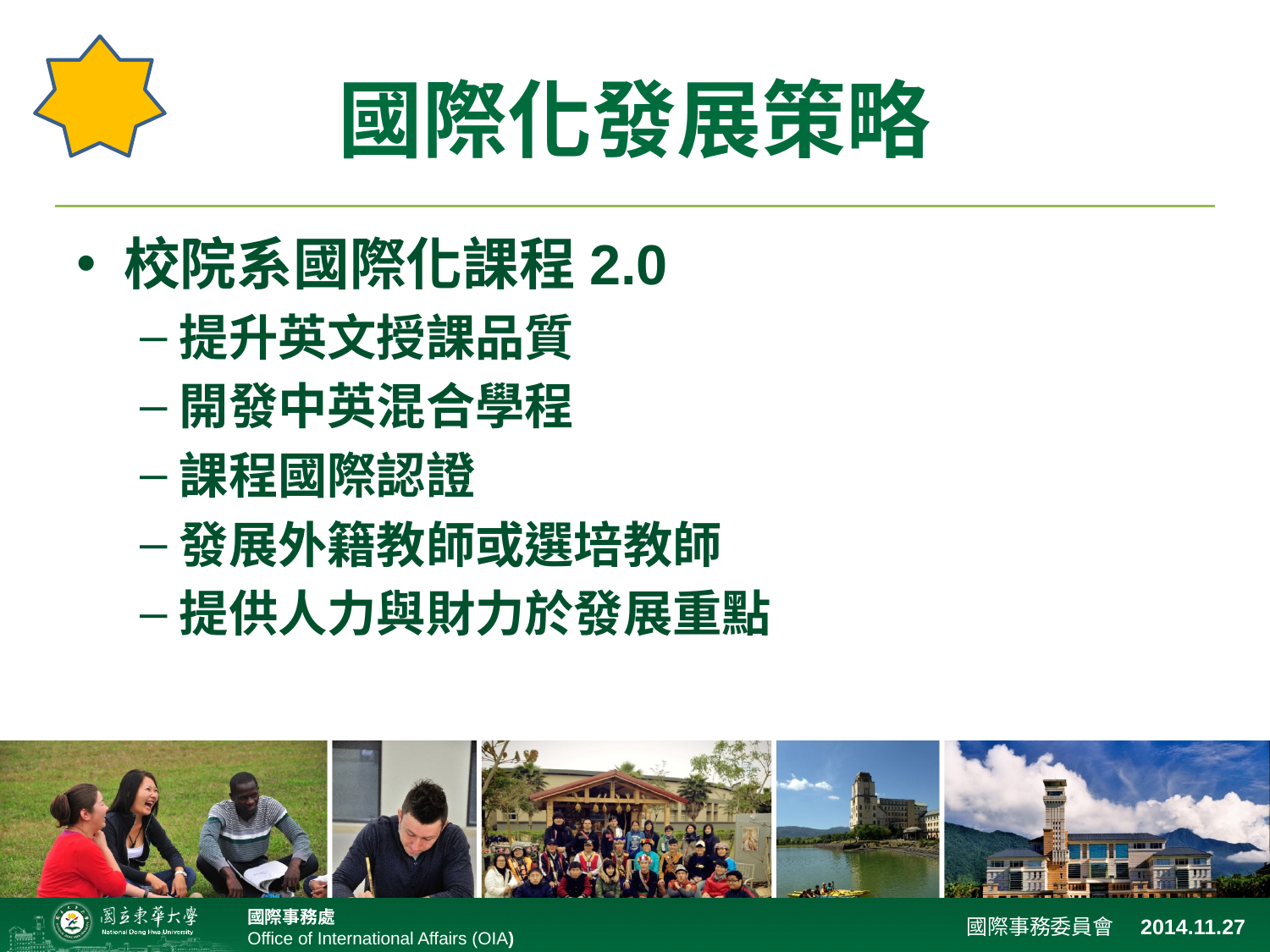

# 國際化發展策略
校院系國際化課程2.0
提升英文授課品質
開發中英混合學程
課程國際認證
發展外籍教師或選培教師
提供人力與財力於發展重點